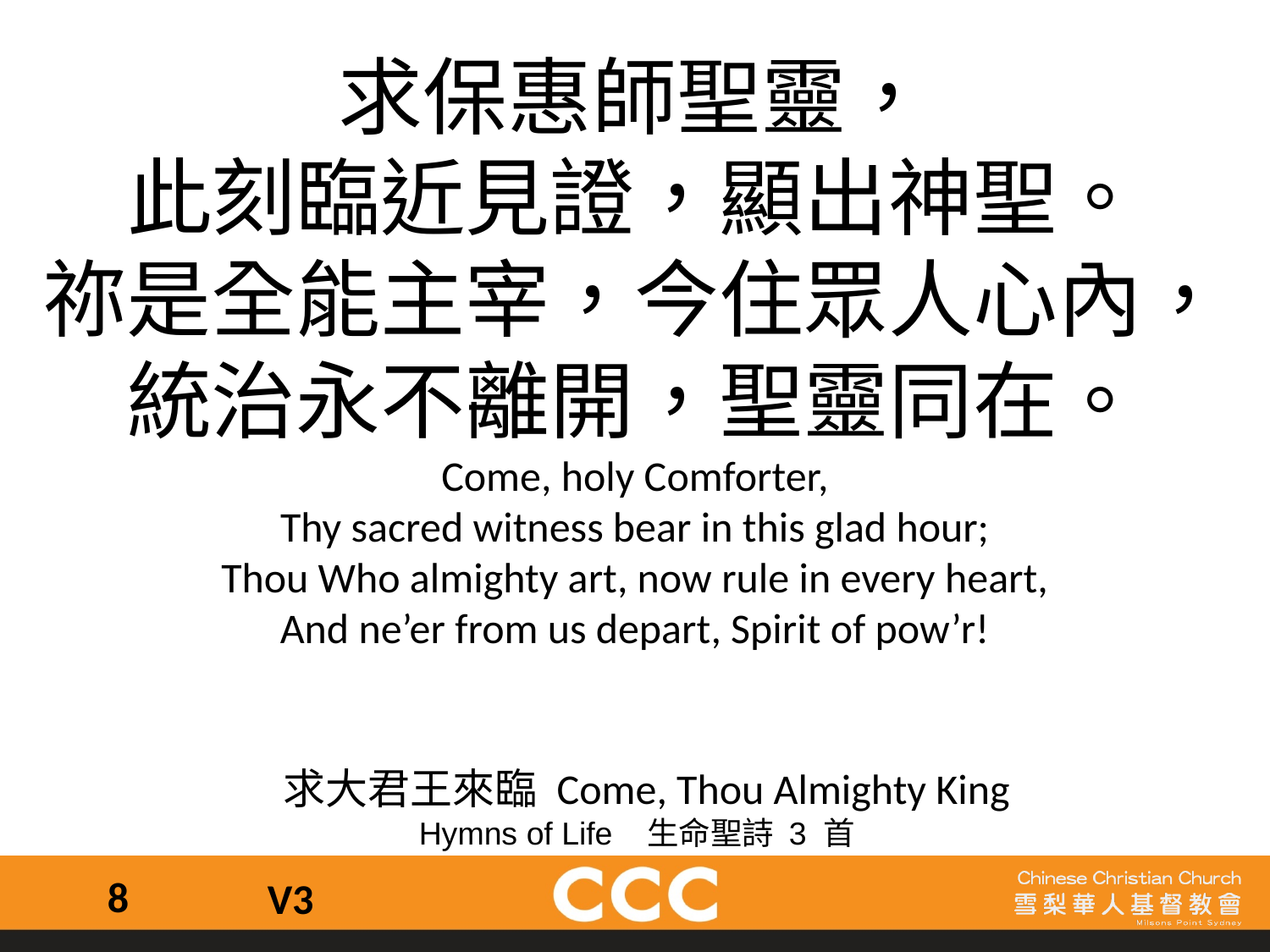

求保惠師聖靈，
此刻臨近見證，顯出神聖。
祢是全能主宰，今住眾人心內，統治永不離開，聖靈同在。
Come, holy Comforter,
Thy sacred witness bear in this glad hour;
Thou Who almighty art, now rule in every heart,
And ne’er from us depart, Spirit of pow’r!
 求大君王來臨 Come, Thou Almighty King
Hymns of Life   生命聖詩 3 首
8
V3